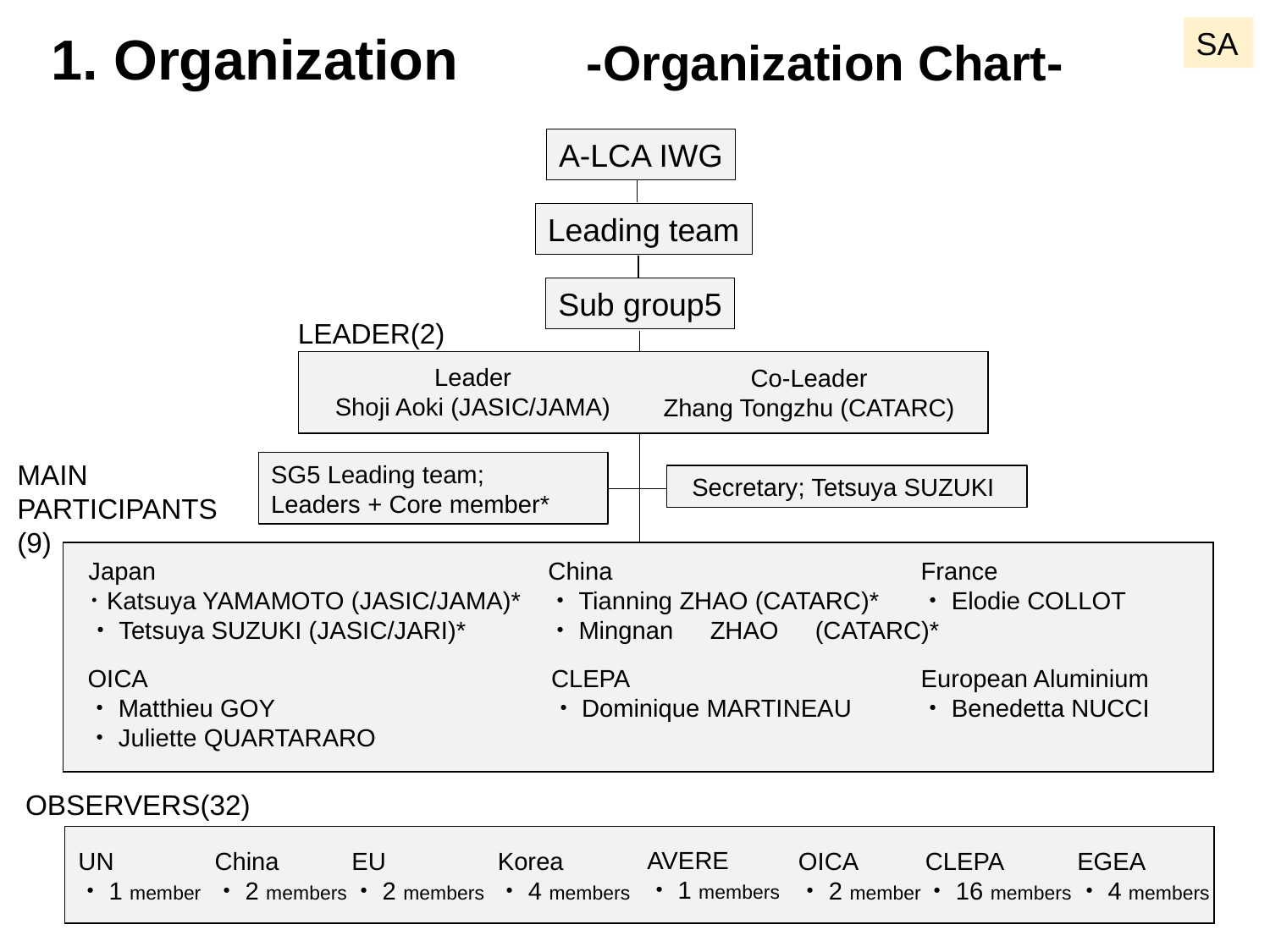

1. Organization
SA
-Organization Chart-
A-LCA IWG
Leading team
Sub group5
LEADER(2)

Leader
Shoji Aoki (JASIC/JAMA)
Co-Leader
Zhang Tongzhu (CATARC)
MAIN
PARTICIPANTS
(9)
SG5 Leading team;
Leaders + Core member*
Secretary; Tetsuya SUZUKI

Japan
･Katsuya YAMAMOTO (JASIC/JAMA)*
・Tetsuya SUZUKI (JASIC/JARI)*
China
・Tianning ZHAO (CATARC)*
・Mingnan　ZHAO　(CATARC)*
France
・Elodie COLLOT

OICA
・Matthieu GOY
・Juliette QUARTARARO
CLEPA
・Dominique MARTINEAU
European Aluminium
・Benedetta NUCCI
OBSERVERS(32)

AVERE
・1 members
UN
・1 member
China
・2 members
EU
・2 members
Korea
・4 members
OICA
・2 member
CLEPA
・16 members
EGEA
・4 members